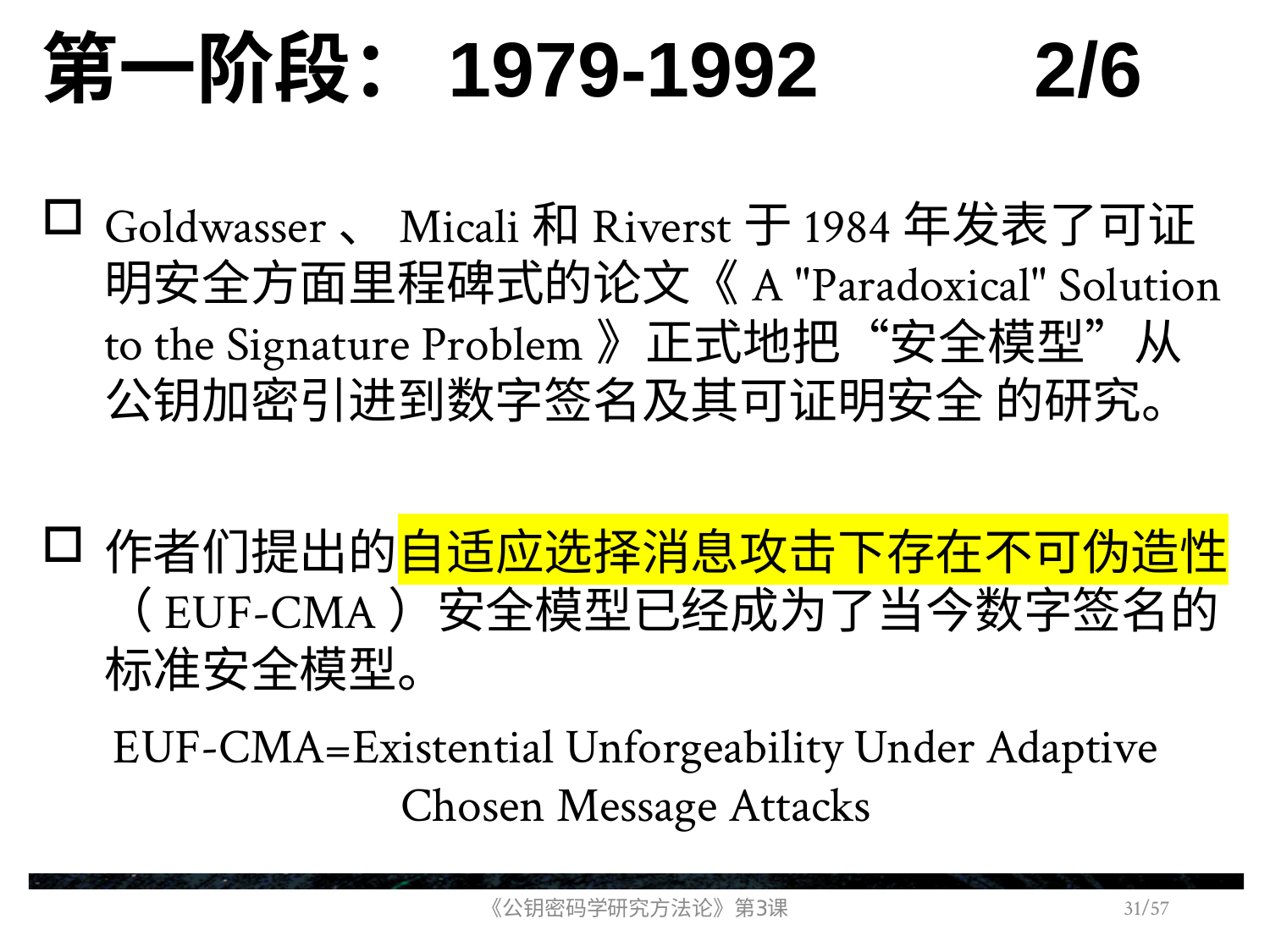

# 第一阶段：1979-1992          2/6
Goldwasser、Micali和Riverst于1984年发表了可证明安全方面里程碑式的论文《A "Paradoxical" Solution to the Signature Problem》正式地把“安全模型”从公钥加密引进到数字签名及其可证明安全 的研究。

作者们提出的自适应选择消息攻击下存在不可伪造性（EUF-CMA）安全模型已经成为了当今数字签名的标准安全模型。
EUF-CMA=Existential Unforgeability Under Adaptive Chosen Message Attacks
《公钥密码学研究方法论》第3课
31/57